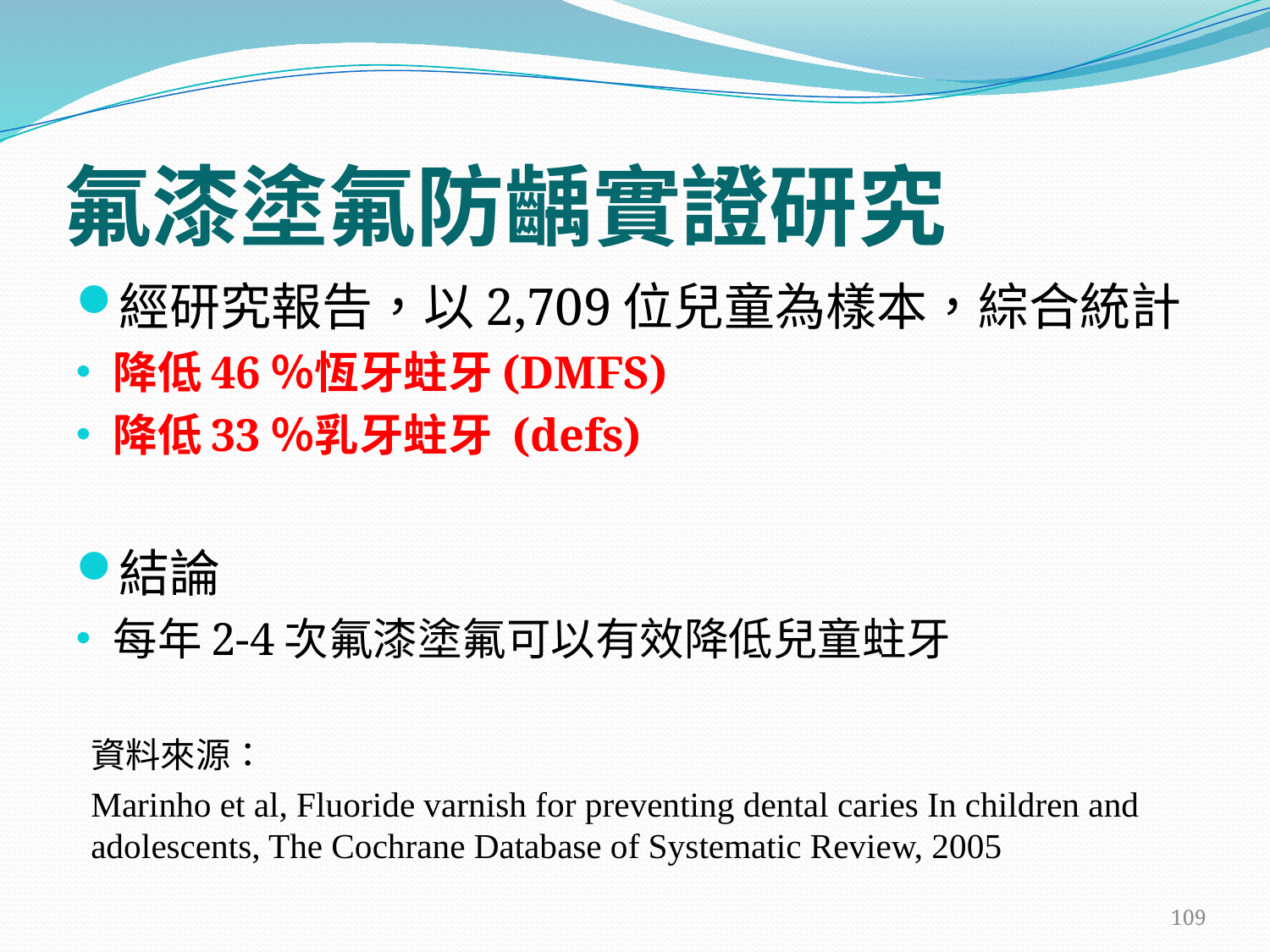

# 氟漆塗氟防齲實證研究
經研究報告，以2,709位兒童為樣本，綜合統計
降低46％恆牙蛀牙(DMFS)
降低33％乳牙蛀牙 (defs)

結論
每年2-4次氟漆塗氟可以有效降低兒童蛀牙

資料來源：
Marinho et al, Fluoride varnish for preventing dental caries In children and adolescents, The Cochrane Database of Systematic Review, 2005

109